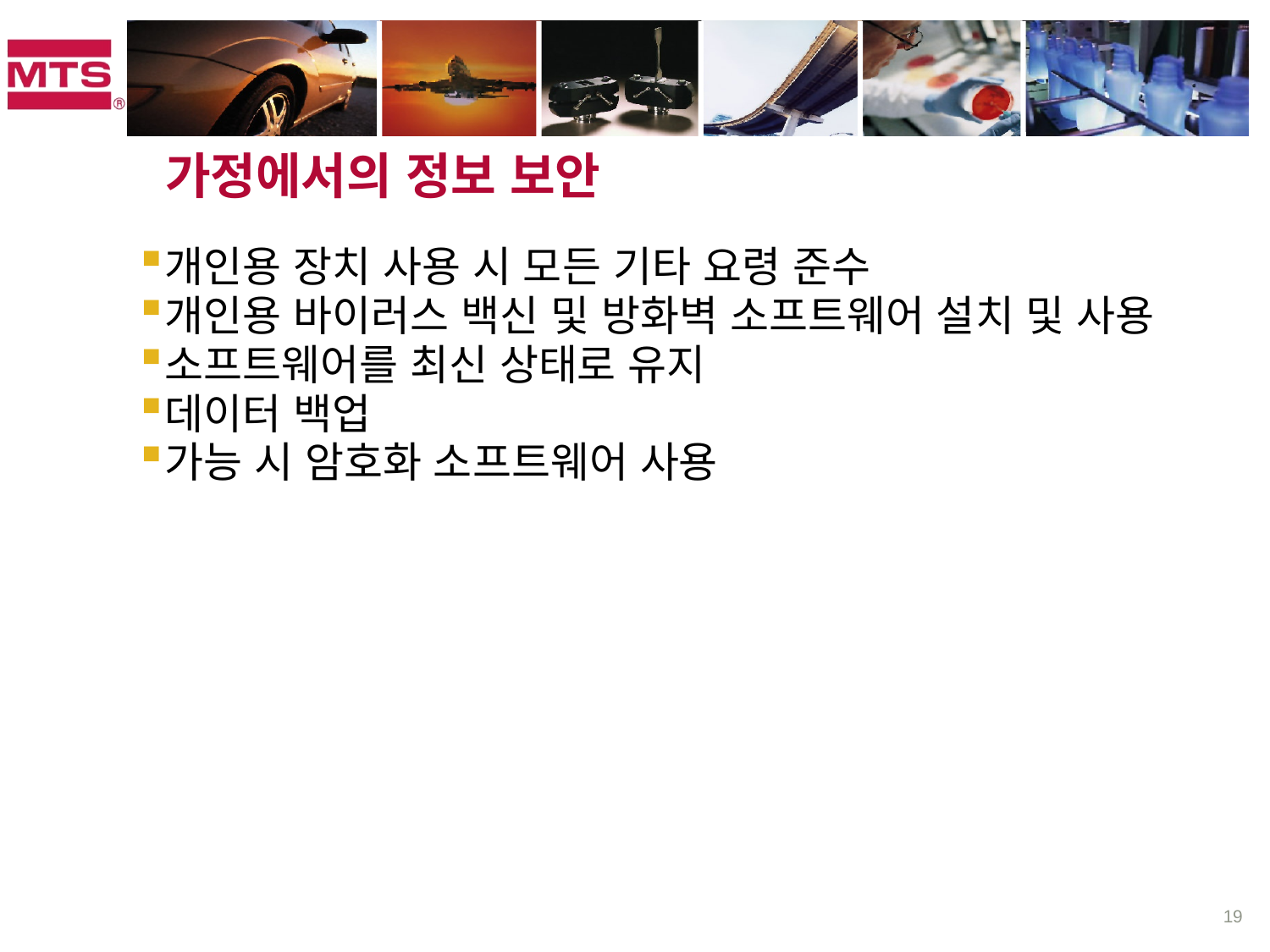

# 가정에서의 정보 보안
개인용 장치 사용 시 모든 기타 요령 준수
개인용 바이러스 백신 및 방화벽 소프트웨어 설치 및 사용
소프트웨어를 최신 상태로 유지
데이터 백업
가능 시 암호화 소프트웨어 사용
19